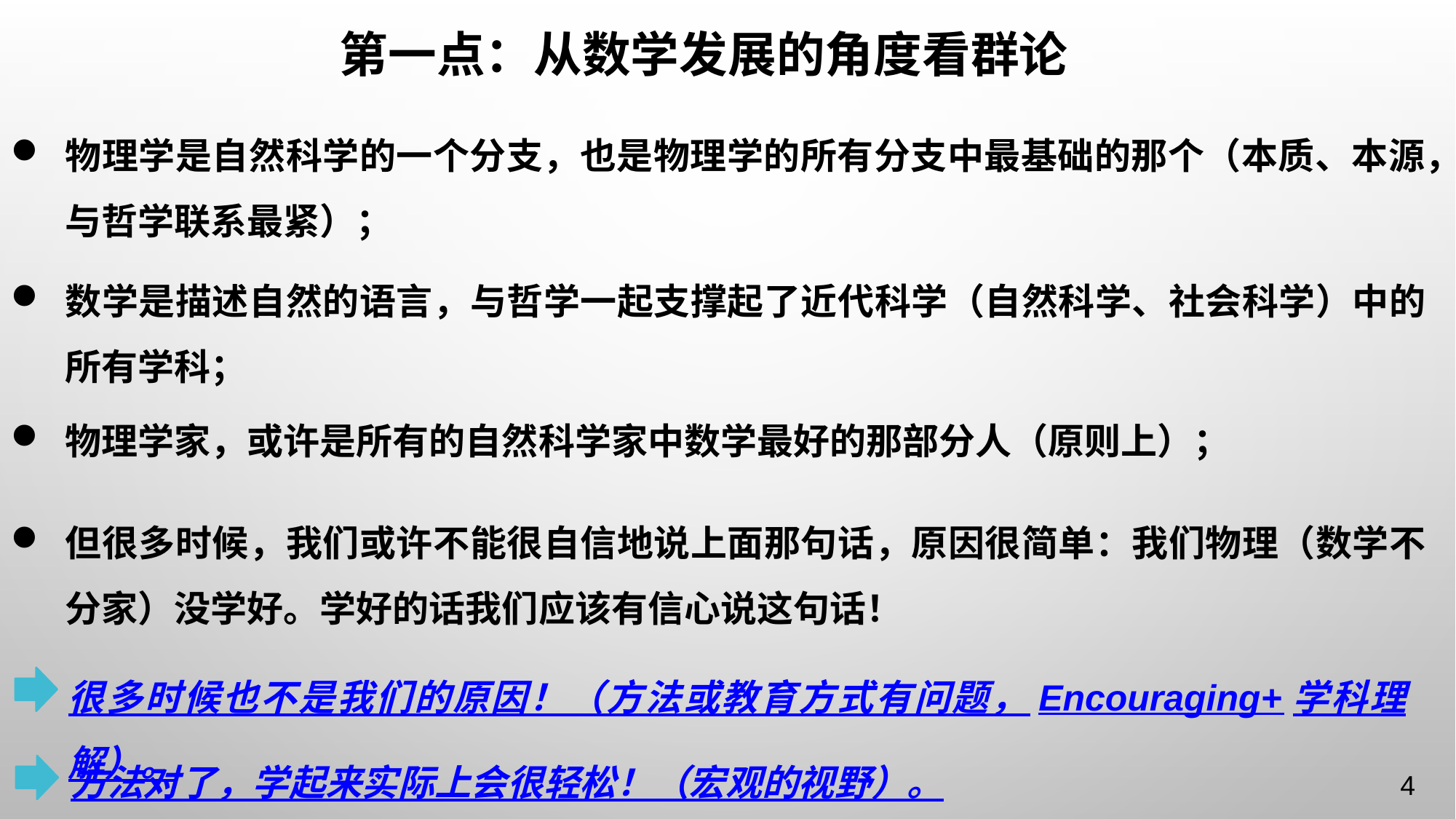

# 第一点：从数学发展的角度看群论
物理学是自然科学的一个分支，也是物理学的所有分支中最基础的那个（本质、本源，与哲学联系最紧）；
数学是描述自然的语言，与哲学一起支撑起了近代科学（自然科学、社会科学）中的所有学科；
物理学家，或许是所有的自然科学家中数学最好的那部分人（原则上）；
但很多时候，我们或许不能很自信地说上面那句话，原因很简单：我们物理（数学不分家）没学好。学好的话我们应该有信心说这句话！
很多时候也不是我们的原因！（方法或教育方式有问题，Encouraging+学科理解）。

方法对了，学起来实际上会很轻松！（宏观的视野）。

4